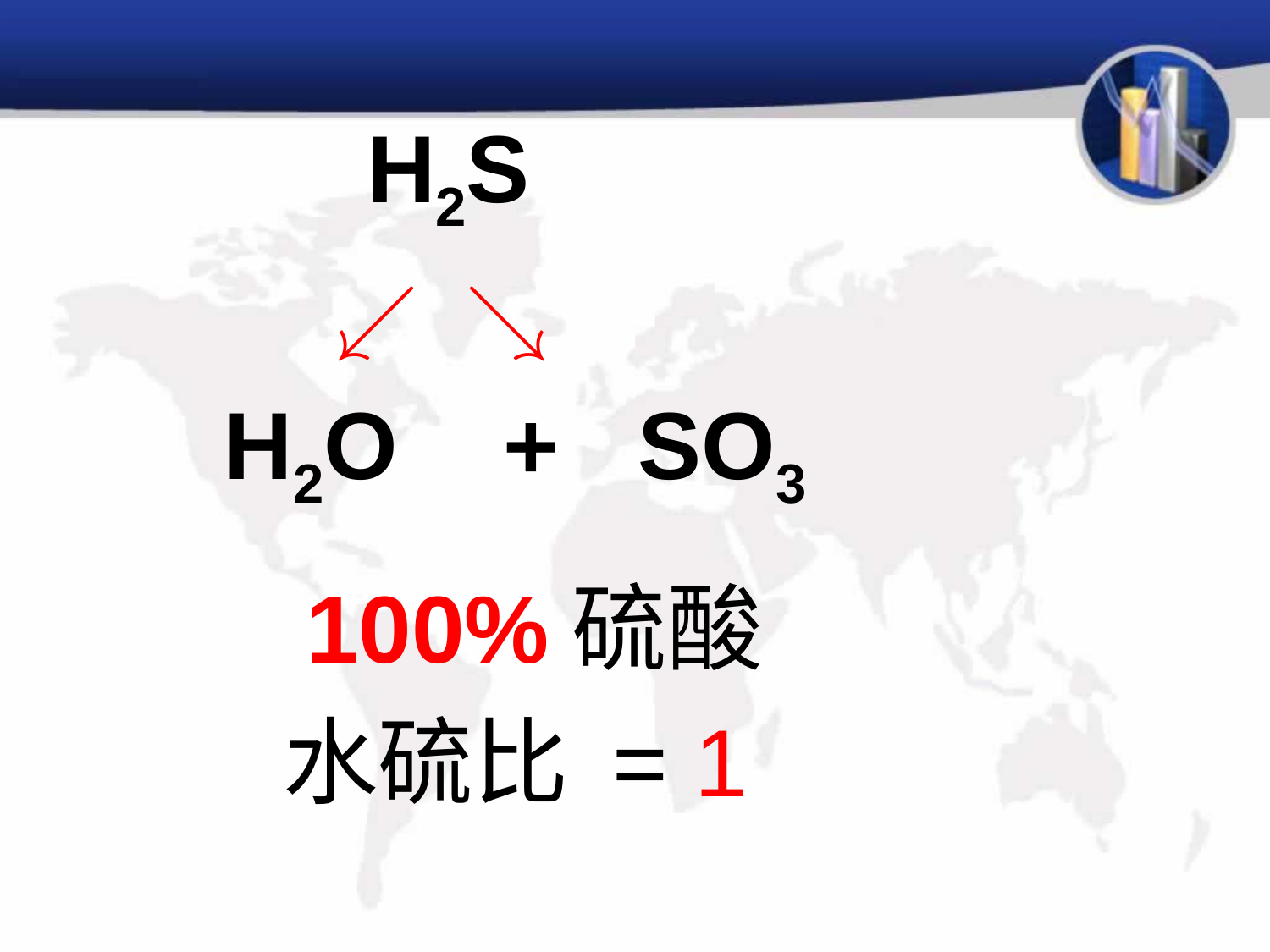

# H2S
                 ↙  ↘
          H2O    +   SO3

         100%硫酸
         水硫比 = 1